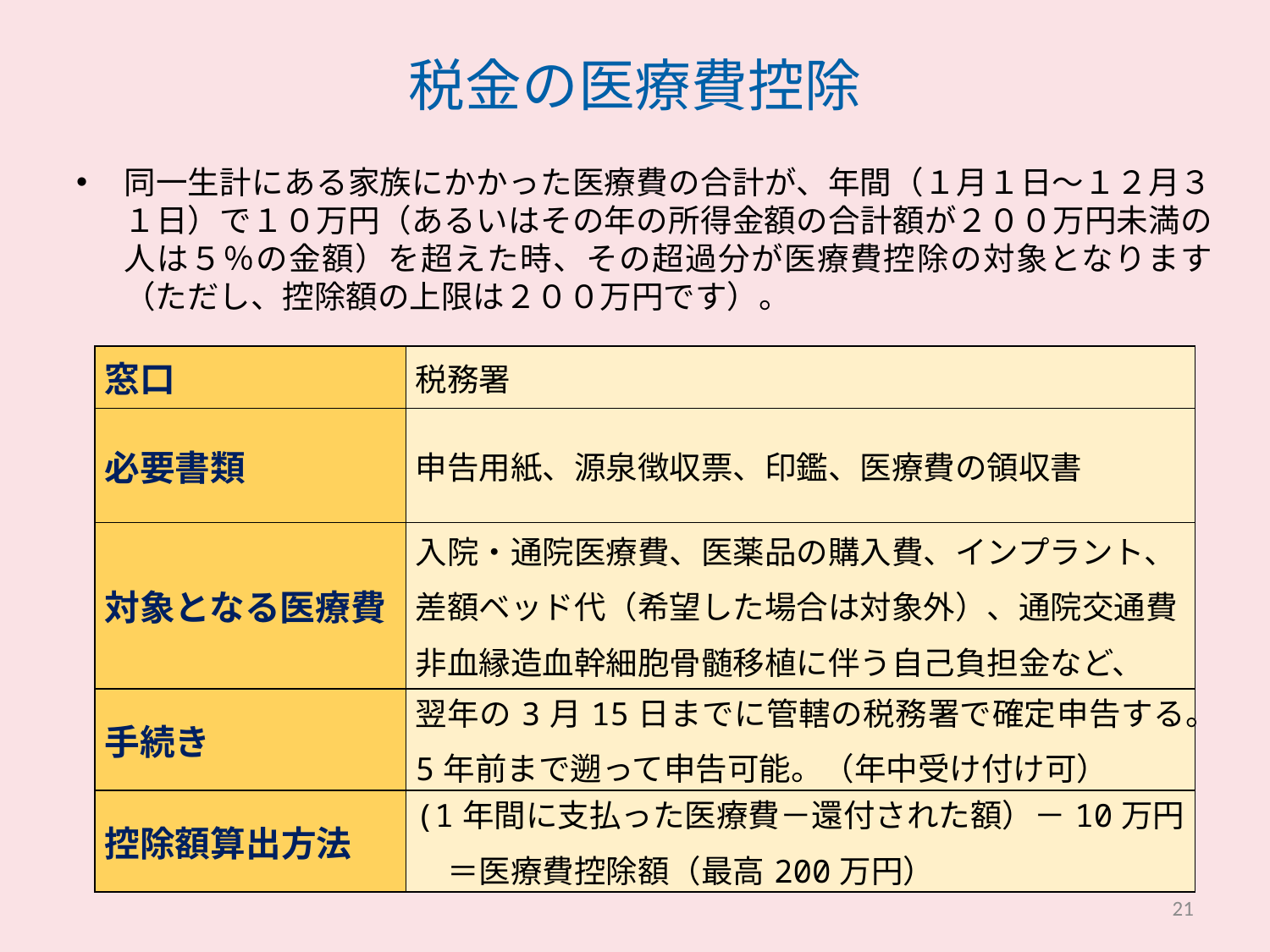

# 税金の医療費控除
同一生計にある家族にかかった医療費の合計が、年間（１月１日～１２月３１日）で１０万円（あるいはその年の所得金額の合計額が２００万円未満の人は５％の金額）を超えた時、その超過分が医療費控除の対象となります（ただし、控除額の上限は２００万円です）。

| 窓口 | 税務署 |
| --- | --- |
| 必要書類 | 申告用紙、源泉徴収票、印鑑、医療費の領収書 |
| 対象となる医療費 | 入院・通院医療費、医薬品の購入費、インプラント、 差額ベッド代（希望した場合は対象外）、通院交通費 非血縁造血幹細胞骨髄移植に伴う自己負担金など、 |
| 手続き | 翌年の3月15日までに管轄の税務署で確定申告する。 5年前まで遡って申告可能。（年中受け付け可） |
| 控除額算出方法 | (1年間に支払った医療費－還付された額）－10万円 　＝医療費控除額（最高200万円） |
21